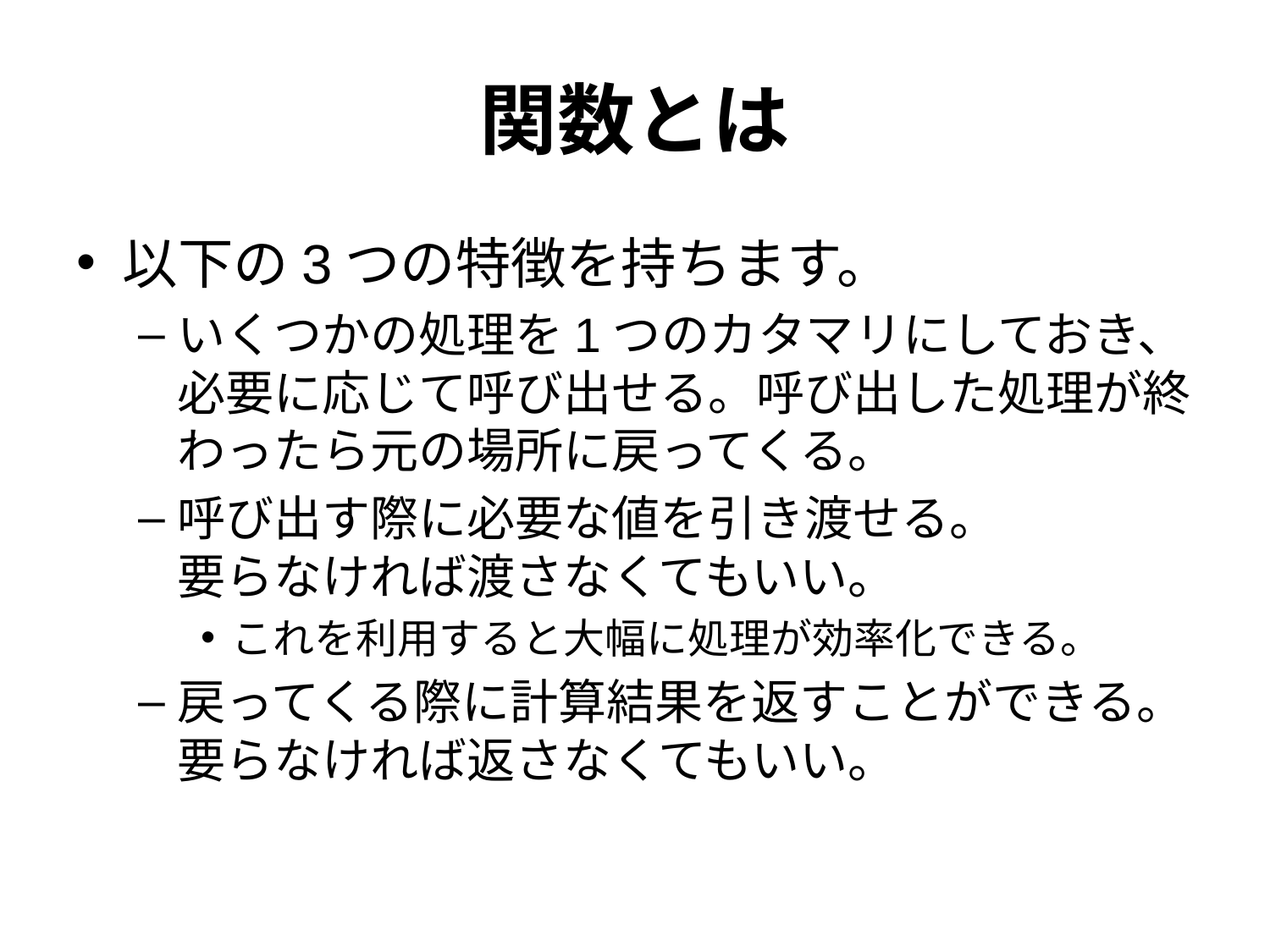

# 関数とは
以下の3つの特徴を持ちます。
いくつかの処理を1つのカタマリにしておき、
必要に応じて呼び出せる。呼び出した処理が終わったら元の場所に戻ってくる。
呼び出す際に必要な値を引き渡せる。
要らなければ渡さなくてもいい。
これを利用すると大幅に処理が効率化できる。
戻ってくる際に計算結果を返すことができる。要らなければ返さなくてもいい。